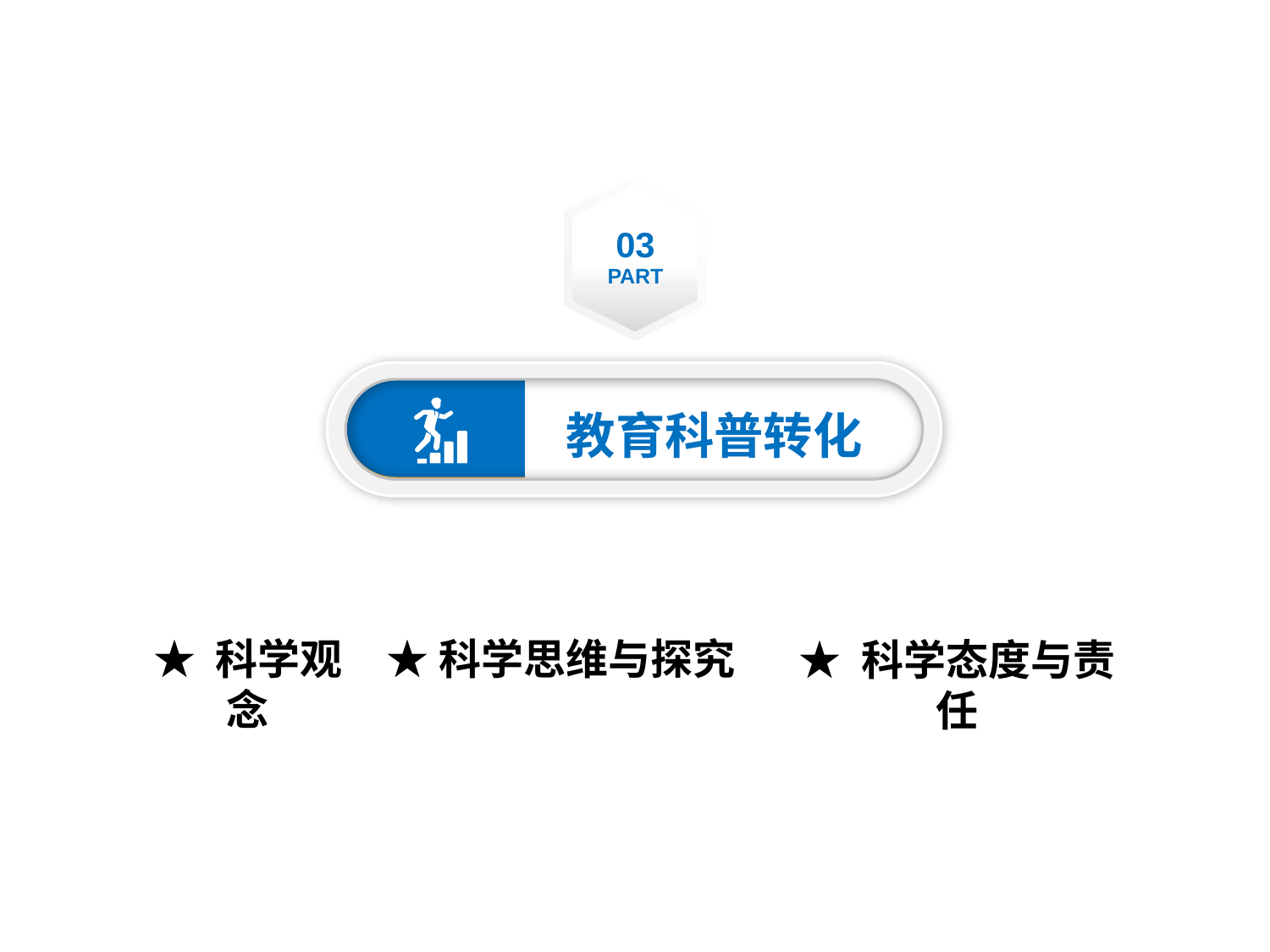

03
PART

教育科普转化
★ 科学观念
★科学思维与探究
★ 科学态度与责任